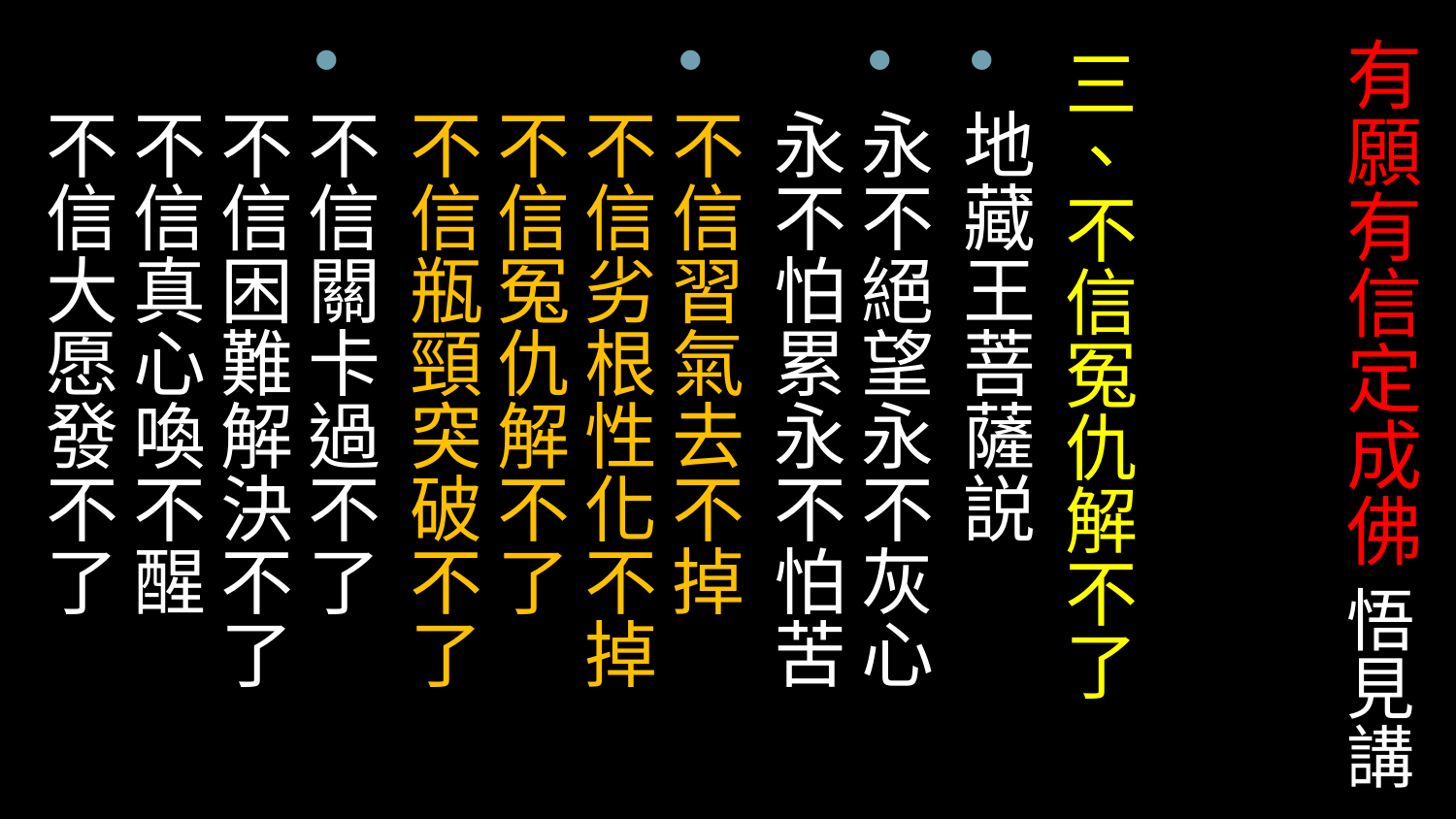

三、不信冤仇解不了
地藏王菩薩説
永不絕望永不灰心
永不怕累永不怕苦
不信習氣去不掉
不信劣根性化不掉
不信冤仇解不了
不信瓶頸突破不了
不信關卡過不了
不信困難解決不了
不信真心喚不醒
不信大愿發不了
# 有願有信定成佛 悟見講